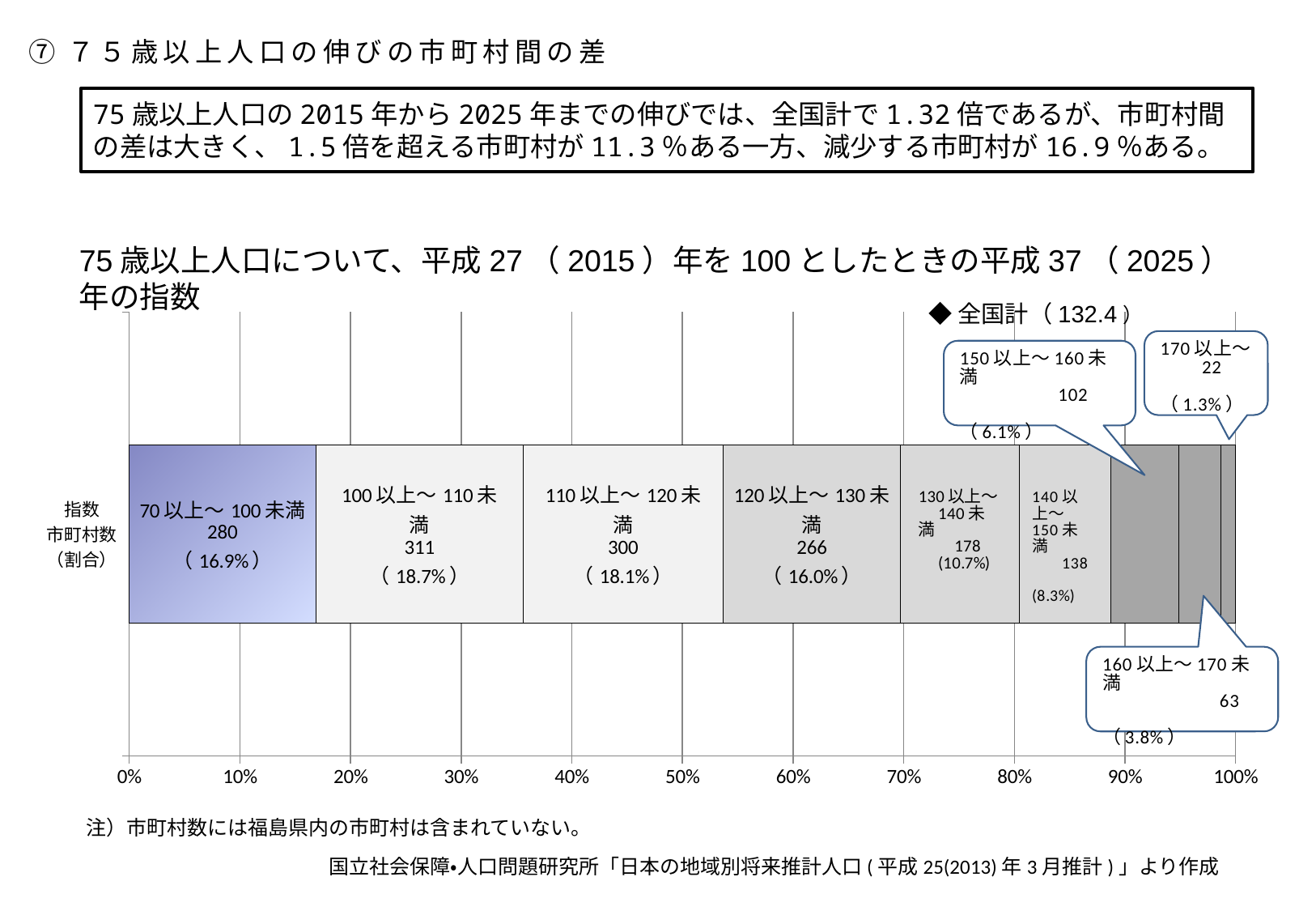

⑦７５歳以上人口の伸びの市町村間の差
75歳以上人口の2015年から2025年までの伸びでは、全国計で1.32倍であるが、市町村間の差は大きく、1.5倍を超える市町村が11.3％ある一方、減少する市町村が16.9％ある。
75歳以上人口について、平成27（2015）年を100としたときの平成37（2025）年の指数

### Chart

| Category | 70以上～100未満 | 100以上～110未満 | 110以上～120未満 | 120以上～130未満 | 130以上～140未満 | 140以上～150未満 | 150以上～160未満 | 160以上～170未満 | 170以上～ |
|---|---|---|---|---|---|---|---|---|---|
| 指数
市町村数
（割合） | 280.0 | 311.0 | 300.0 | 266.0 | 178.0 | 138.0 | 102.0 | 63.0 | 22.0 |
◆全国計（132.4）
注）市町村数には福島県内の市町村は含まれていない。
国立社会保障・人口問題研究所「日本の地域別将来推計人口(平成25(2013)年3月推計)」より作成